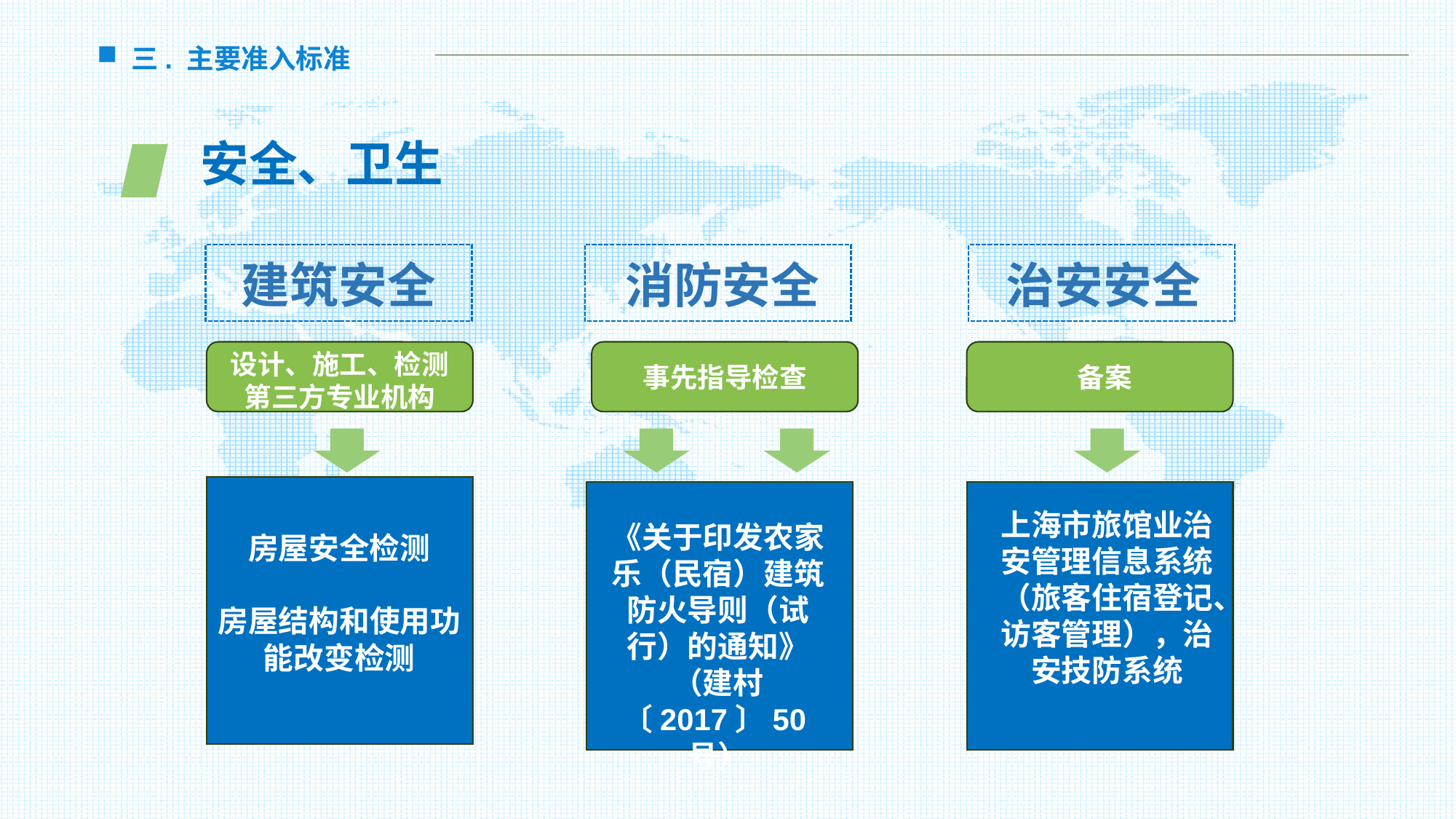

三. 主要准入标准
安全、卫生

建筑安全
消防安全
治安安全
设计、施工、检测第三方专业机构

事先指导检查
备案

上海市旅馆业治安管理信息系统（旅客住宿登记、访客管理），治安技防系统
《关于印发农家乐（民宿）建筑防火导则（试行）的通知》（建村〔2017〕50号）
房屋安全检测

房屋结构和使用功能改变检测